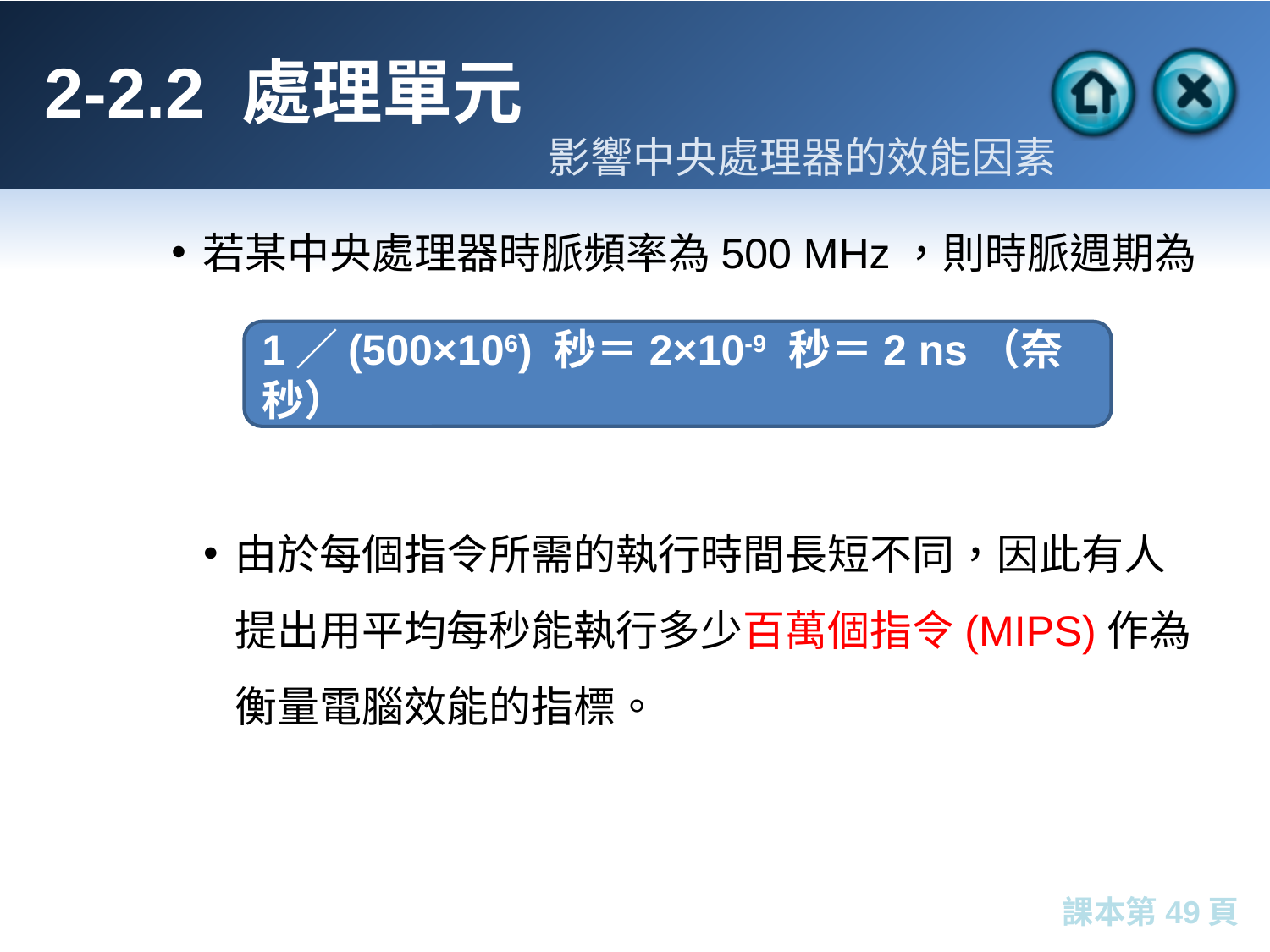

# 2-2.2 處理單元
影響中央處理器的效能因素
若某中央處理器時脈頻率為500 MHz，則時脈週期為
1／(500×106) 秒＝2×10-9 秒＝2 ns（奈秒）
由於每個指令所需的執行時間長短不同，因此有人提出用平均每秒能執行多少百萬個指令(MIPS)作為衡量電腦效能的指標。
課本第49頁